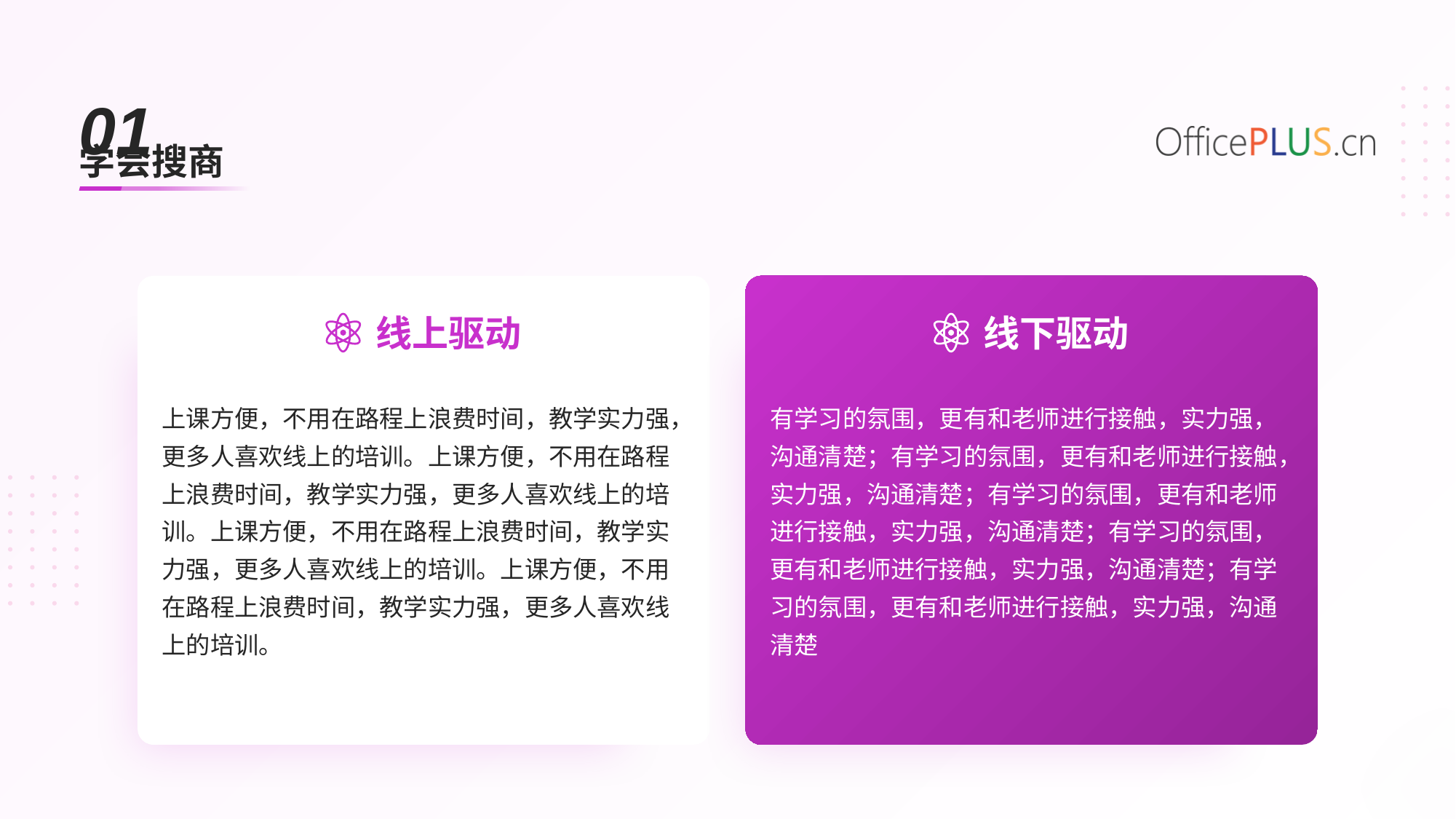

01
学会搜商

线上驱动
线下驱动

上课方便，不用在路程上浪费时间，教学实力强，更多人喜欢线上的培训。上课方便，不用在路程上浪费时间，教学实力强，更多人喜欢线上的培训。上课方便，不用在路程上浪费时间，教学实力强，更多人喜欢线上的培训。上课方便，不用在路程上浪费时间，教学实力强，更多人喜欢线上的培训。
有学习的氛围，更有和老师进行接触，实力强，沟通清楚；有学习的氛围，更有和老师进行接触，实力强，沟通清楚；有学习的氛围，更有和老师进行接触，实力强，沟通清楚；有学习的氛围，更有和老师进行接触，实力强，沟通清楚；有学习的氛围，更有和老师进行接触，实力强，沟通清楚